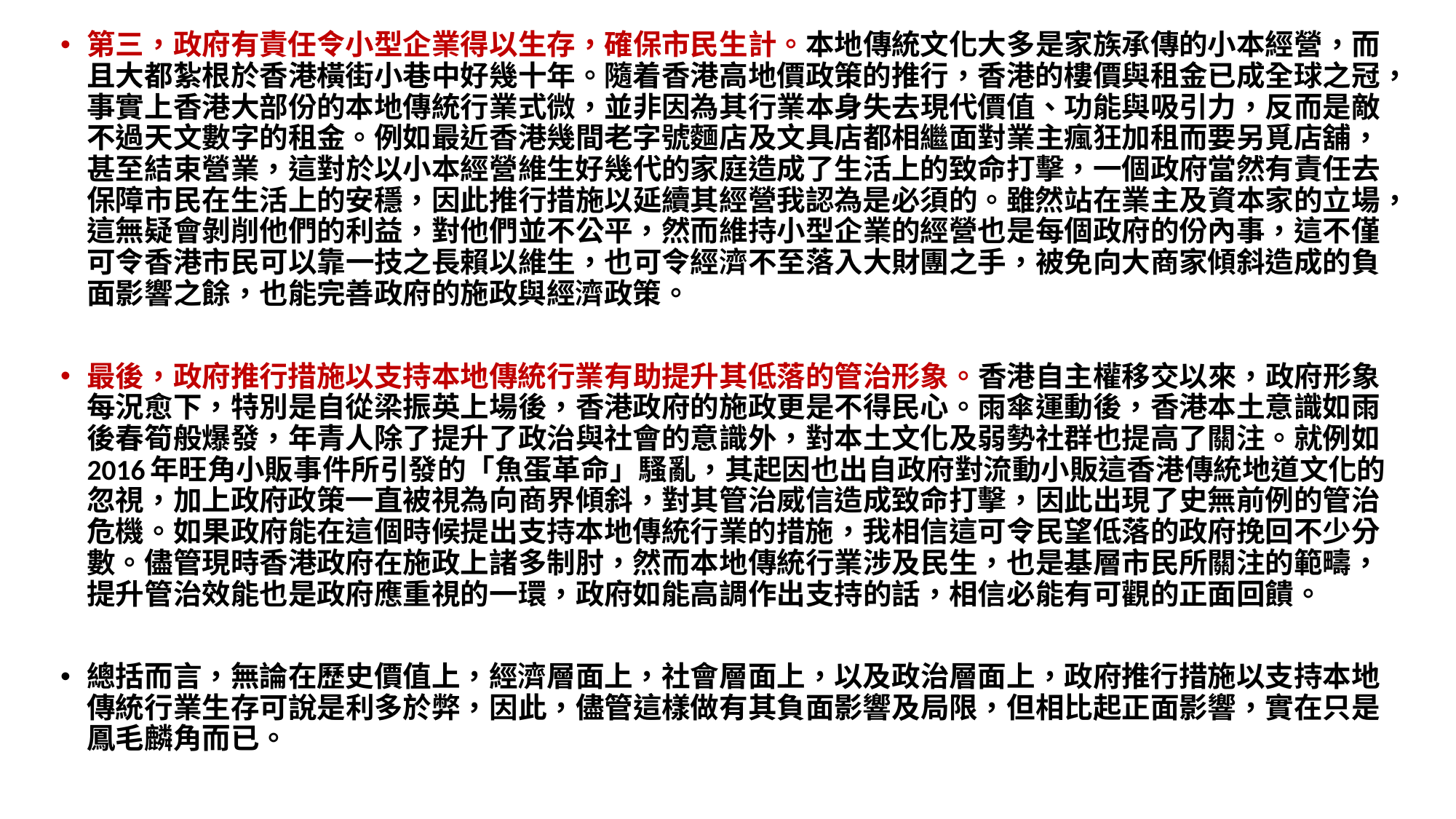

第三，政府有責任令小型企業得以生存，確保市民生計。本地傳統文化大多是家族承傳的小本經營，而且大都紮根於香港橫街小巷中好幾十年。隨着香港高地價政策的推行，香港的樓價與租金已成全球之冠，事實上香港大部份的本地傳統行業式微，並非因為其行業本身失去現代價值、功能與吸引力，反而是敵不過天文數字的租金。例如最近香港幾間老字號麵店及文具店都相繼面對業主瘋狂加租而要另覓店舖，甚至結束營業，這對於以小本經營維生好幾代的家庭造成了生活上的致命打擊，一個政府當然有責任去保障市民在生活上的安穩，因此推行措施以延續其經營我認為是必須的。雖然站在業主及資本家的立場，這無疑會剝削他們的利益，對他們並不公平，然而維持小型企業的經營也是每個政府的份內事，這不僅可令香港市民可以靠一技之長賴以維生，也可令經濟不至落入大財團之手，被免向大商家傾斜造成的負面影響之餘，也能完善政府的施政與經濟政策。

最後，政府推行措施以支持本地傳統行業有助提升其低落的管治形象。香港自主權移交以來，政府形象每況愈下，特別是自從梁振英上場後，香港政府的施政更是不得民心。雨傘運動後，香港本土意識如雨後春筍般爆發，年青人除了提升了政治與社會的意識外，對本土文化及弱勢社群也提高了關注。就例如2016年旺角小販事件所引發的「魚蛋革命」騷亂，其起因也出自政府對流動小販這香港傳統地道文化的忽視，加上政府政策一直被視為向商界傾斜，對其管治威信造成致命打擊，因此出現了史無前例的管治危機。如果政府能在這個時候提出支持本地傳統行業的措施，我相信這可令民望低落的政府挽回不少分數。儘管現時香港政府在施政上諸多制肘，然而本地傳統行業涉及民生，也是基層市民所關注的範疇，提升管治效能也是政府應重視的一環，政府如能高調作出支持的話，相信必能有可觀的正面回饋。

總括而言，無論在歷史價值上，經濟層面上，社會層面上，以及政治層面上，政府推行措施以支持本地傳統行業生存可說是利多於弊，因此，儘管這樣做有其負面影響及局限，但相比起正面影響，實在只是鳳毛麟角而已。